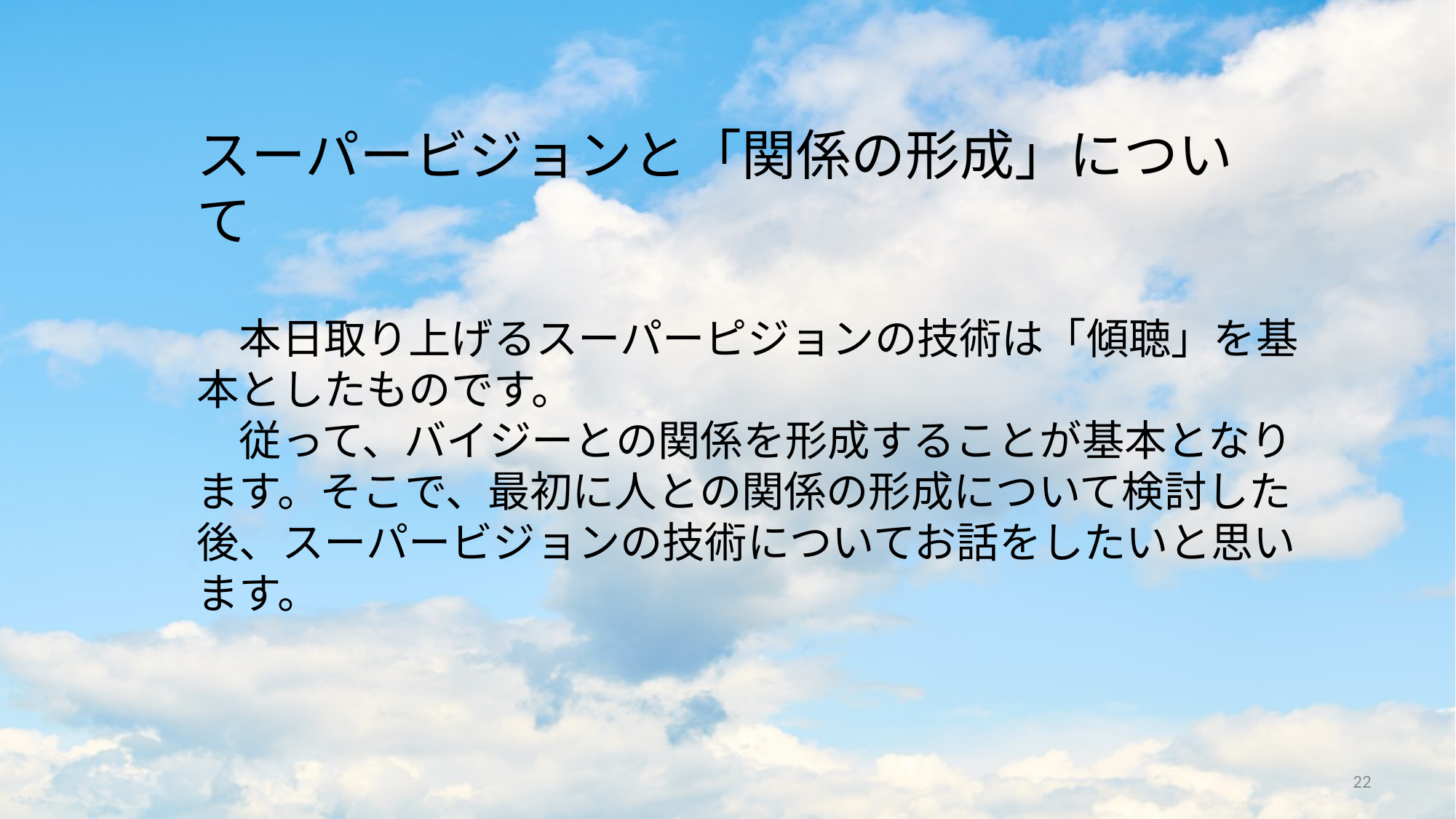

スーパービジョンと「関係の形成」について
　本日取り上げるスーパーピジョンの技術は「傾聴」を基本としたものです。
　従って、バイジーとの関係を形成することが基本となります。そこで、最初に人との関係の形成について検討した後、スーパービジョンの技術についてお話をしたいと思います。
22